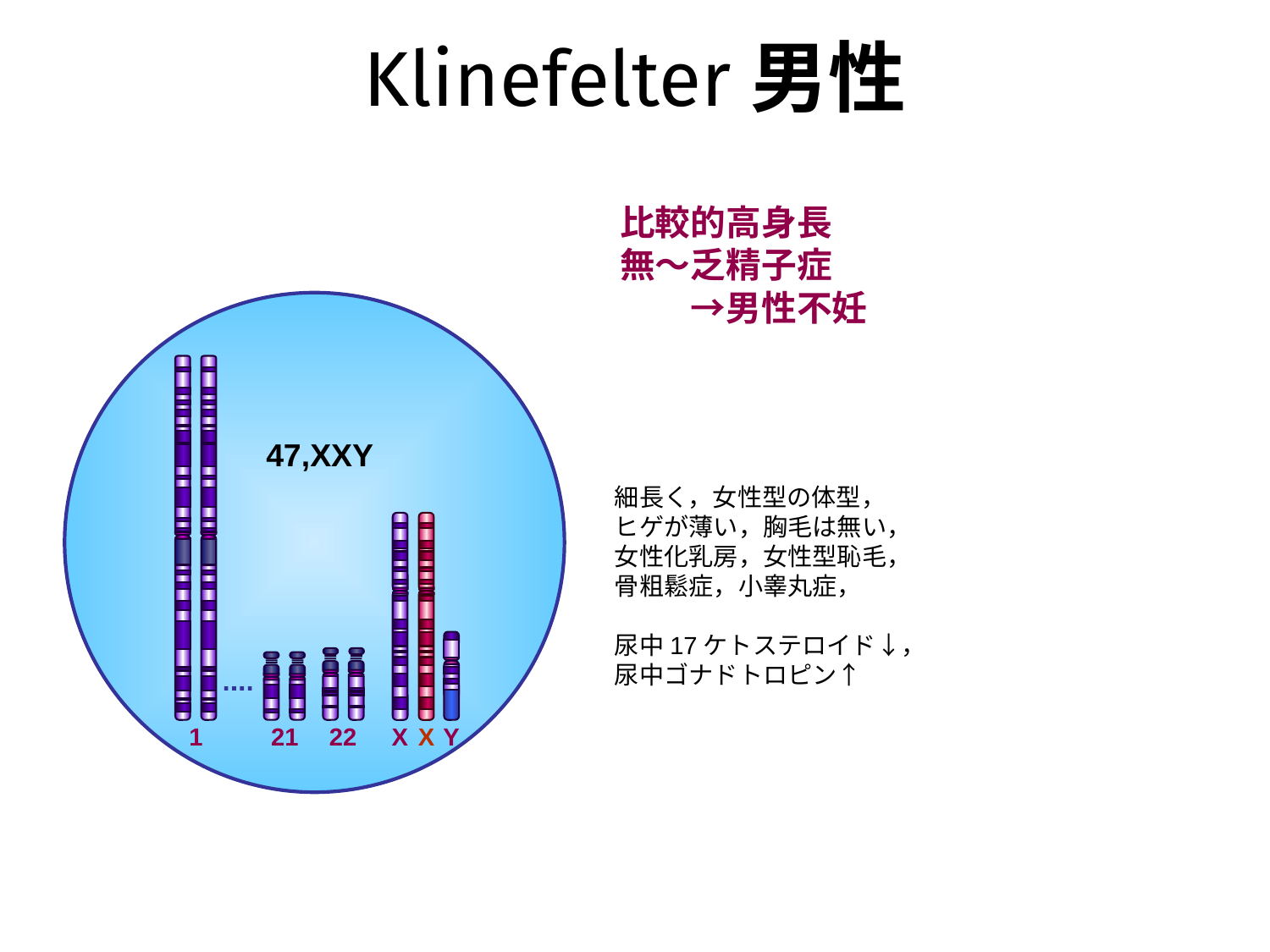

Klinefelter男性
比較的高身長
無～乏精子症
　　→男性不妊

47,XXY
細長く，女性型の体型，
ヒゲが薄い，胸毛は無い，
女性化乳房，女性型恥毛，
骨粗鬆症，小睾丸症，

尿中17ケトステロイド↓，
尿中ゴナドトロピン↑

1
21
22
X
X
Y